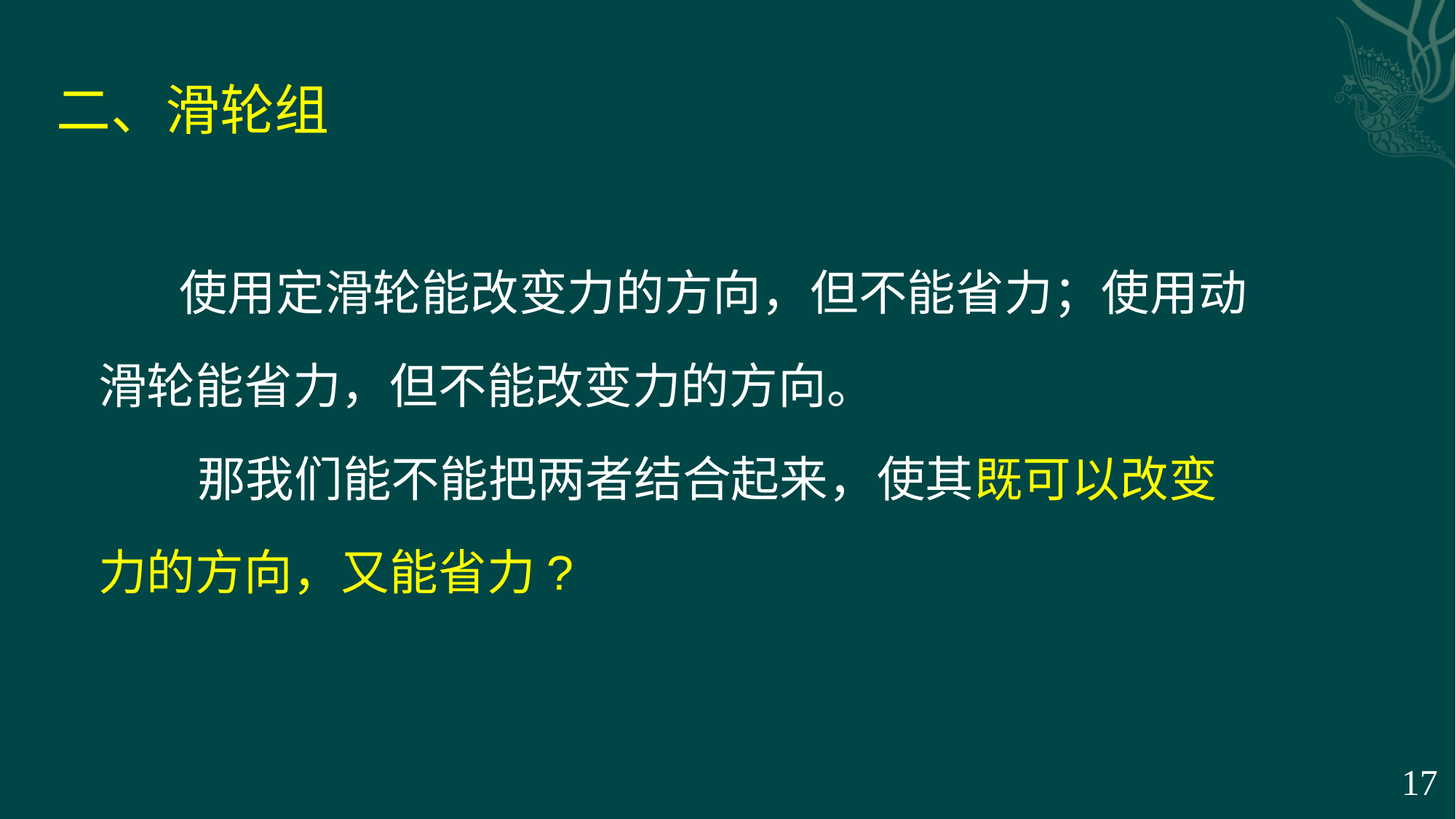

二、滑轮组
        使用定滑轮能改变力的方向，但不能省力；使用动滑轮能省力，但不能改变力的方向。
        那我们能不能把两者结合起来，使其既可以改变力的方向，又能省力?
17